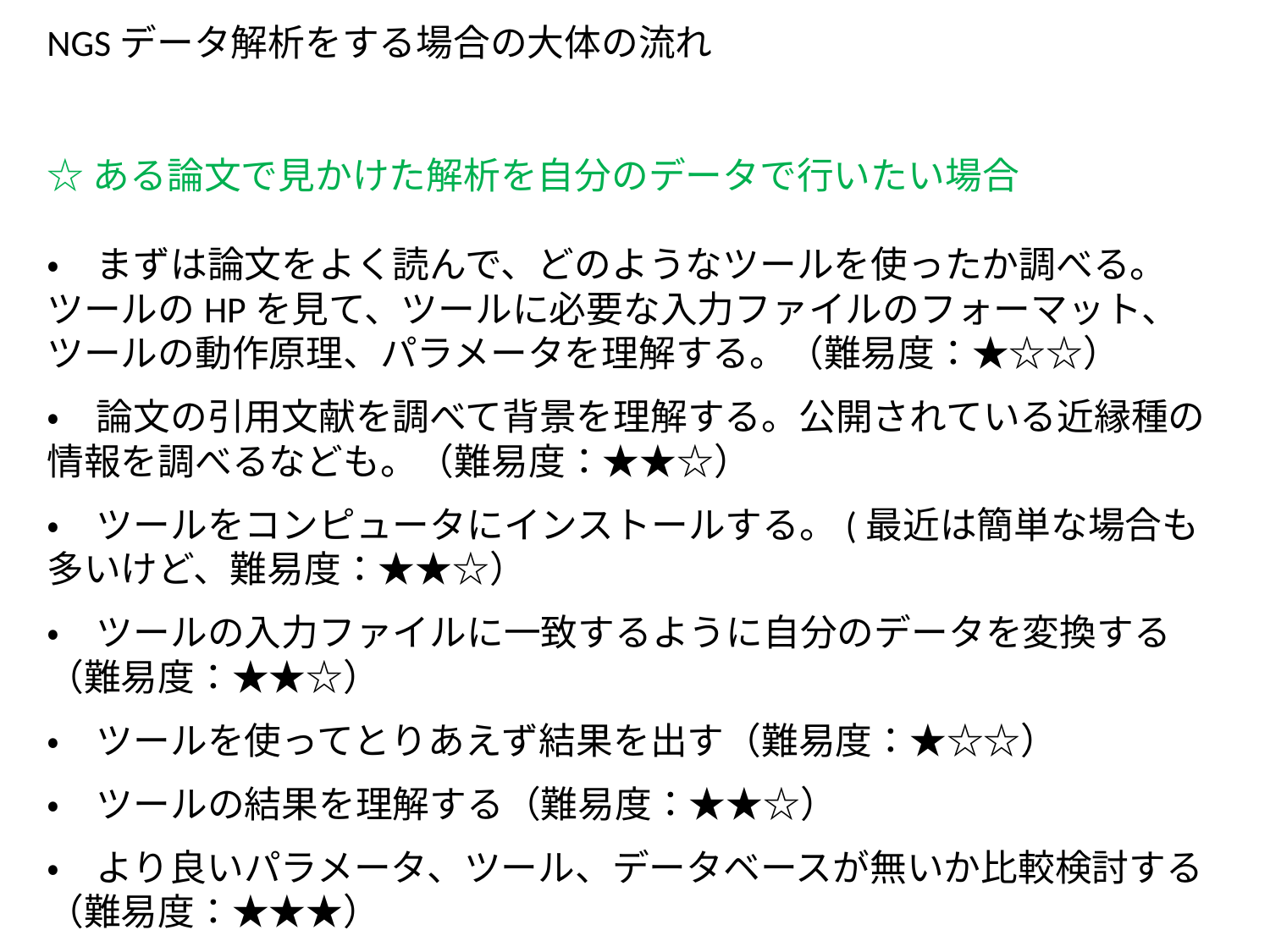

NGSデータ解析をする場合の大体の流れ

☆ある論文で見かけた解析を自分のデータで行いたい場合

・　まずは論文をよく読んで、どのようなツールを使ったか調べる。ツールのHPを見て、ツールに必要な入力ファイルのフォーマット、ツールの動作原理、パラメータを理解する。（難易度：★☆☆）

・　論文の引用文献を調べて背景を理解する。公開されている近縁種の情報を調べるなども。（難易度：★★☆）

・　ツールをコンピュータにインストールする。(最近は簡単な場合も多いけど、難易度：★★☆）

・　ツールの入力ファイルに一致するように自分のデータを変換する（難易度：★★☆）

・　ツールを使ってとりあえず結果を出す（難易度：★☆☆）

・　ツールの結果を理解する（難易度：★★☆）

・　より良いパラメータ、ツール、データベースが無いか比較検討する（難易度：★★★）